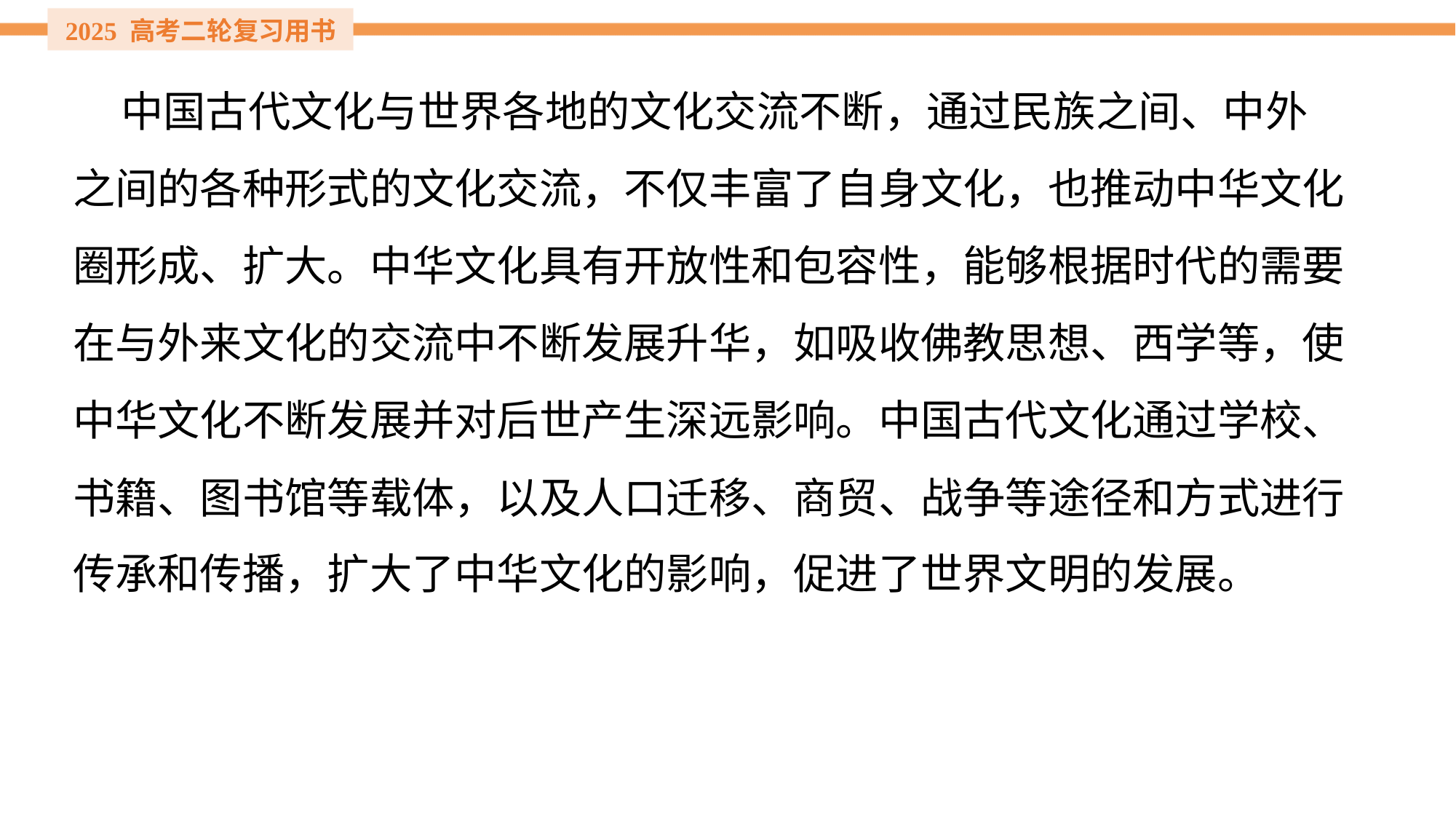

中国古代文化与世界各地的文化交流不断，通过民族之间、中外
之间的各种形式的文化交流，不仅丰富了自身文化，也推动中华文化
圈形成、扩大。中华文化具有开放性和包容性，能够根据时代的需要
在与外来文化的交流中不断发展升华，如吸收佛教思想、西学等，使
中华文化不断发展并对后世产生深远影响。中国古代文化通过学校、
书籍、图书馆等载体，以及人口迁移、商贸、战争等途径和方式进行
传承和传播，扩大了中华文化的影响，促进了世界文明的发展。